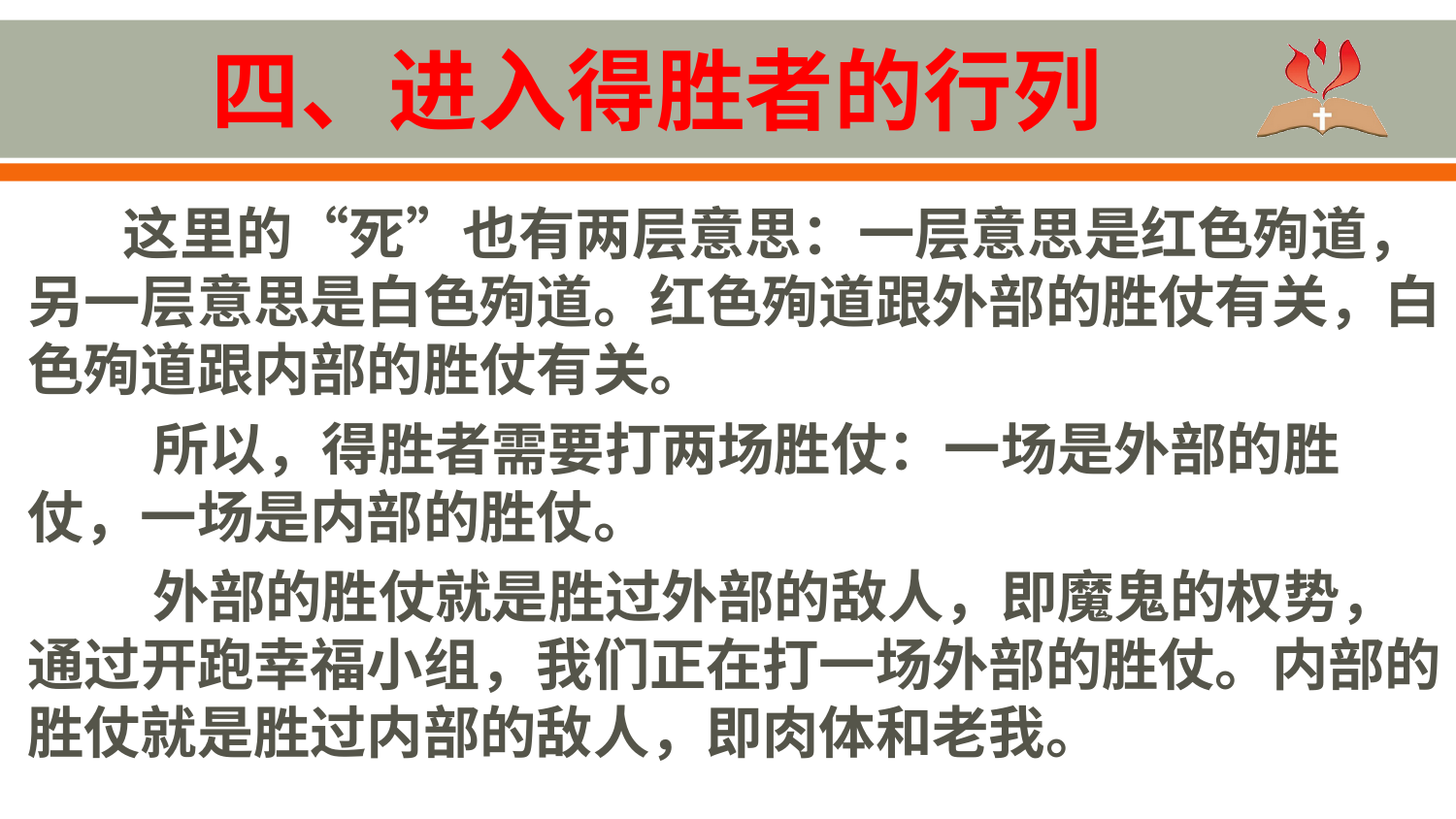

# 四、进入得胜者的行列
 这里的“死”也有两层意思：一层意思是红色殉道，另一层意思是白色殉道。红色殉道跟外部的胜仗有关，白色殉道跟内部的胜仗有关。
   所以，得胜者需要打两场胜仗：一场是外部的胜仗，一场是内部的胜仗。
   外部的胜仗就是胜过外部的敌人，即魔鬼的权势，通过开跑幸福小组，我们正在打一场外部的胜仗。内部的胜仗就是胜过内部的敌人，即肉体和老我。

43